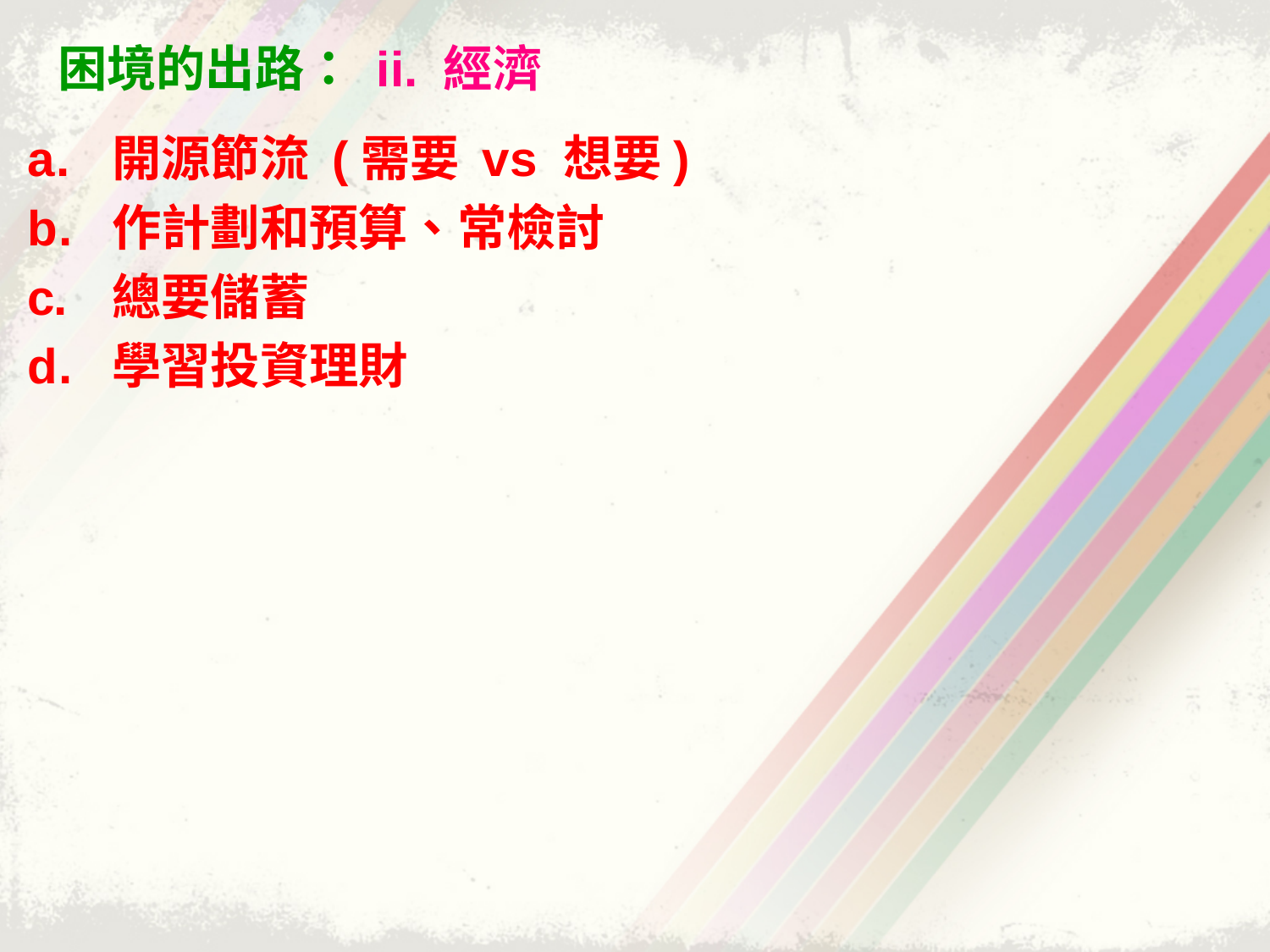

困境的出路： ii. 經濟
開源節流 (需要 vs 想要)
作計劃和預算、常檢討
總要儲蓄
學習投資理財